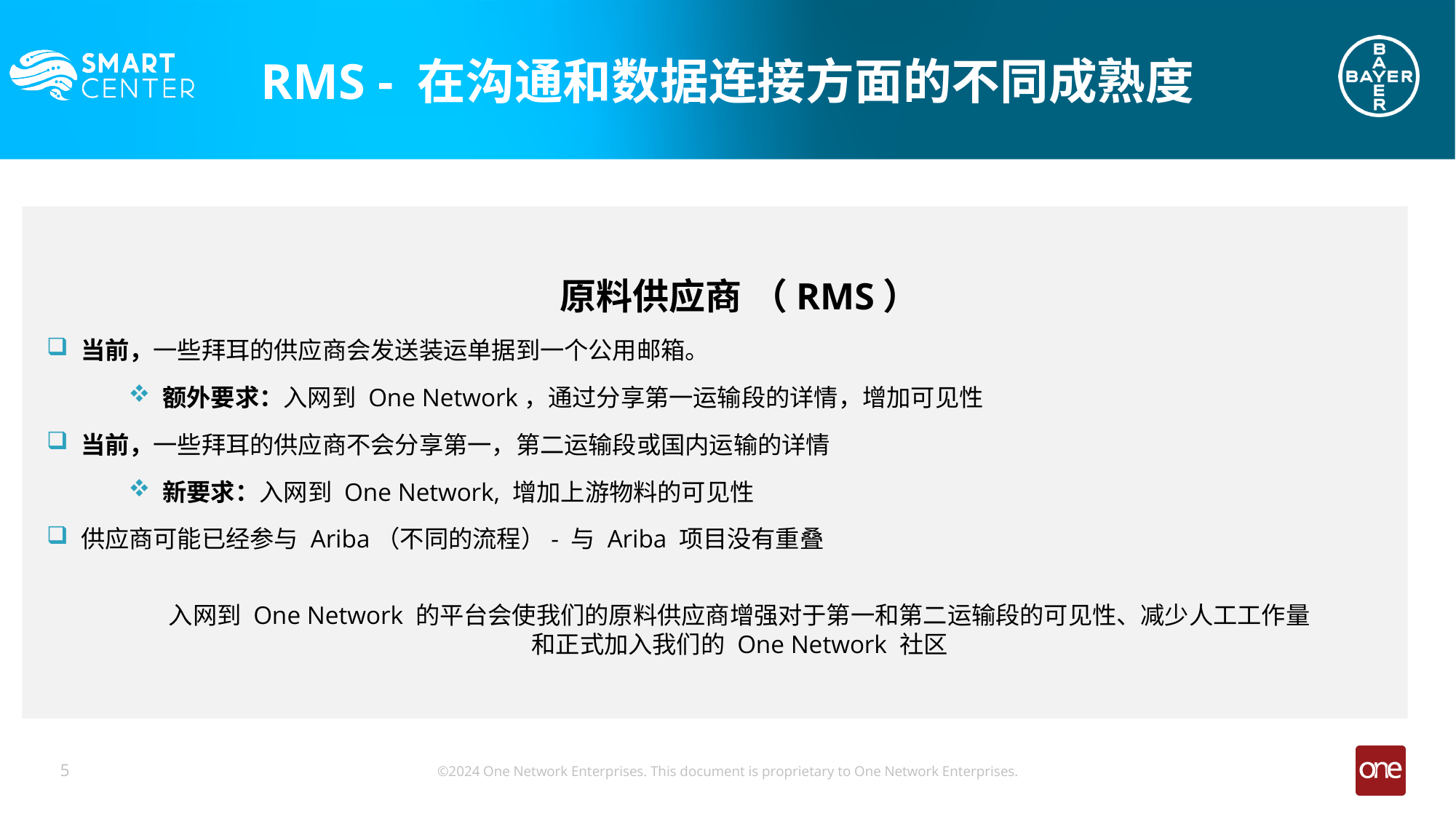

RMS - 在沟通和数据连接方面的不同成熟度

原料供应商 （RMS）
当前，一些拜耳的供应商会发送装运单据到一个公用邮箱。
额外要求：入网到 One Network，通过分享第一运输段的详情，增加可见性
当前，一些拜耳的供应商不会分享第一，第二运输段或国内运输的详情
新要求：入网到 One Network, 增加上游物料的可见性
供应商可能已经参与 Ariba（不同的流程）- 与 Ariba 项目没有重叠
入网到 One Network 的平台会使我们的原料供应商增强对于第一和第二运输段的可见性、减少人工工作量
和正式加入我们的 One Network 社区